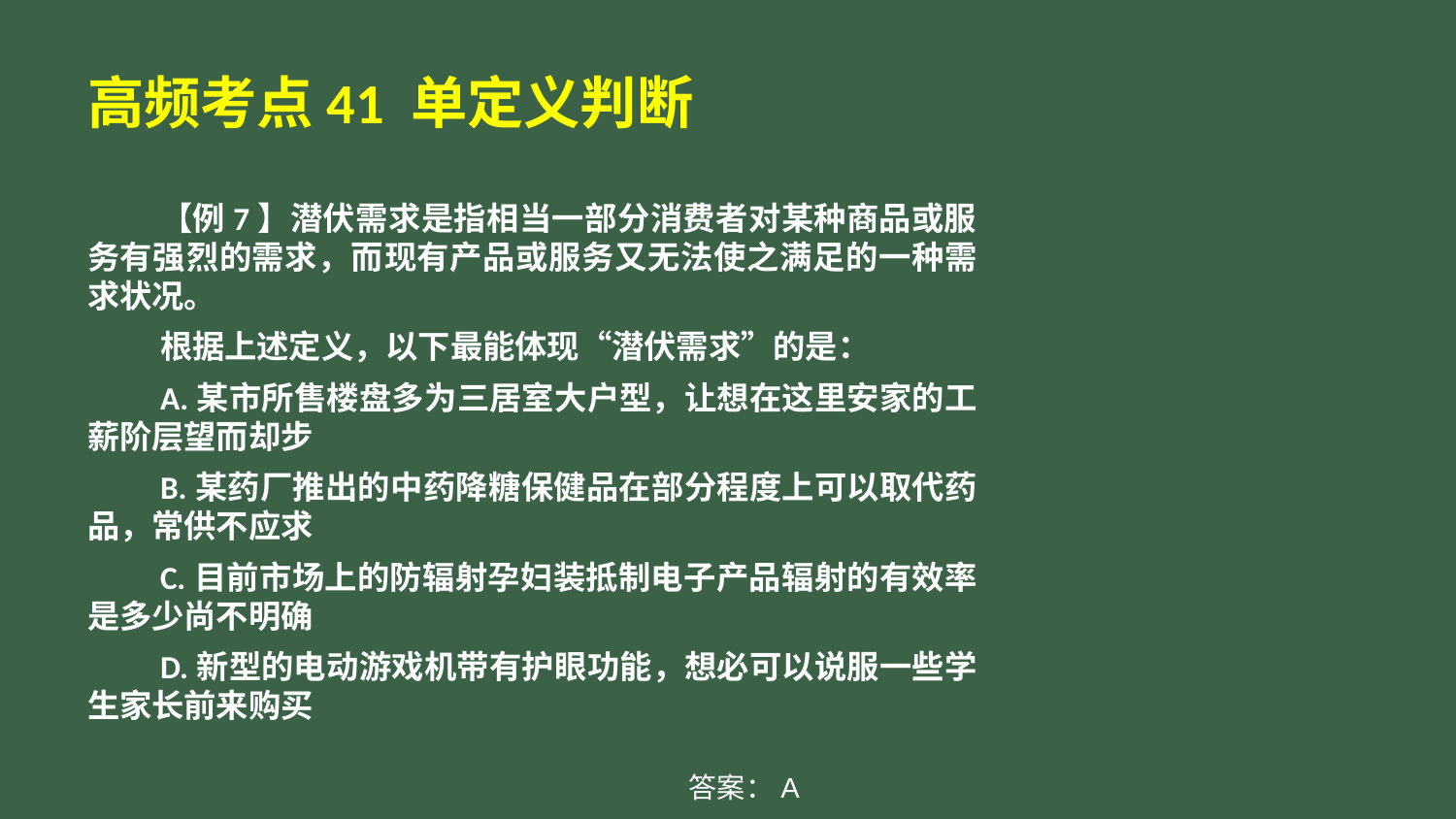

# 高频考点41 单定义判断
【例7】潜伏需求是指相当一部分消费者对某种商品或服务有强烈的需求，而现有产品或服务又无法使之满足的一种需求状况。
根据上述定义，以下最能体现“潜伏需求”的是：
A.某市所售楼盘多为三居室大户型，让想在这里安家的工薪阶层望而却步
B.某药厂推出的中药降糖保健品在部分程度上可以取代药品，常供不应求
C.目前市场上的防辐射孕妇装抵制电子产品辐射的有效率是多少尚不明确
D.新型的电动游戏机带有护眼功能，想必可以说服一些学生家长前来购买

答案：A